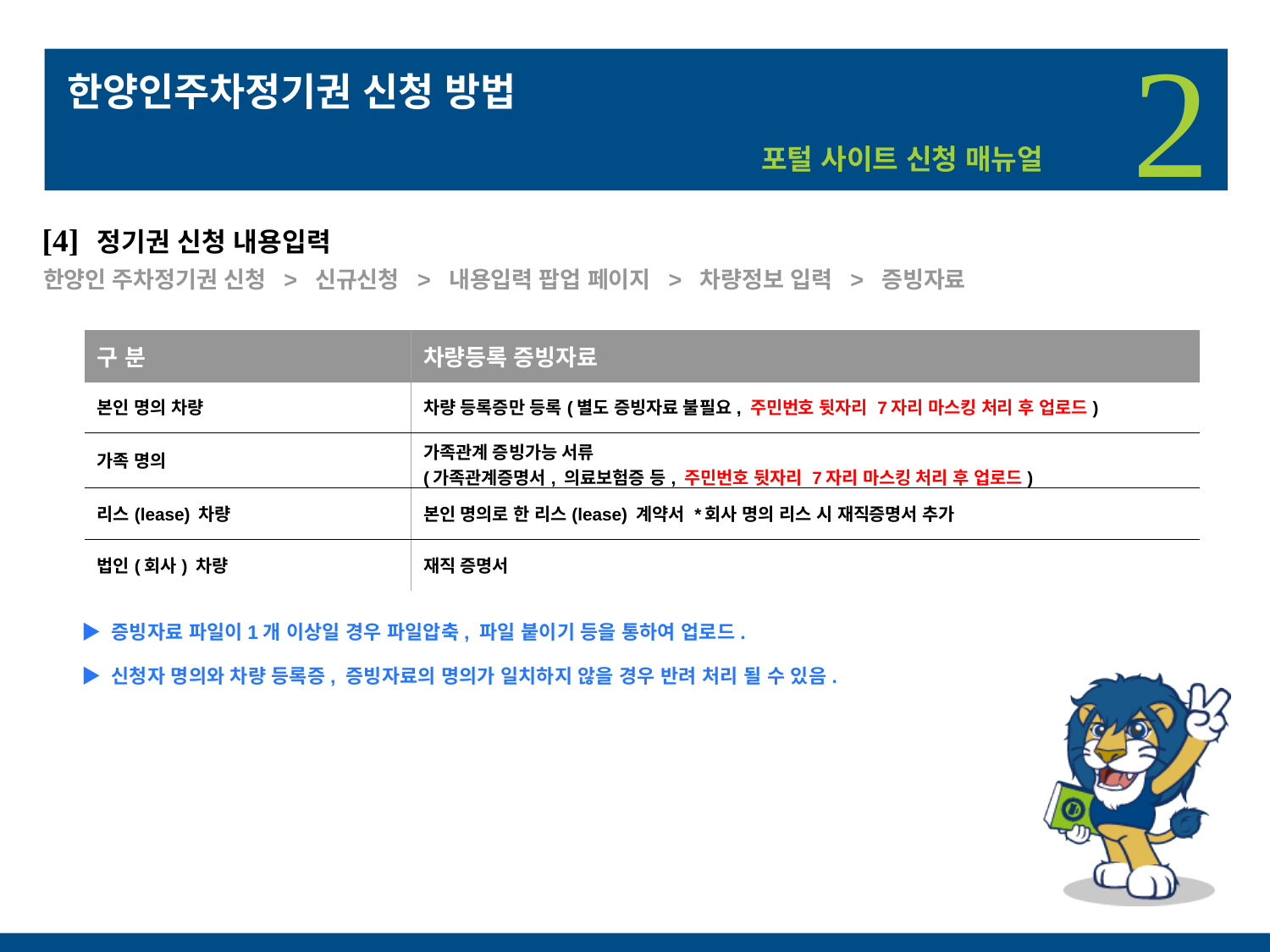

# 한양인주차정기권 신청 방법
2
포털 사이트 신청 매뉴얼
[4]  정기권 신청 내용입력
한양인 주차정기권 신청  >  신규신청  >  내용입력 팝업 페이지  >  차량정보 입력  >  증빙자료
| 구 분 | 차량등록 증빙자료 |
| --- | --- |
| 본인 명의 차량 | 차량 등록증만 등록(별도 증빙자료 불필요, 주민번호 뒷자리 7자리 마스킹 처리 후 업로드) |
| 가족 명의 | 가족관계 증빙가능 서류 (가족관계증명서, 의료보험증 등, 주민번호 뒷자리 7자리 마스킹 처리 후 업로드) |
| 리스(lease) 차량 | 본인 명의로 한 리스(lease) 계약서 \*회사 명의 리스 시 재직증명서 추가 |
| 법인(회사) 차량 | 재직 증명서 |
▶ 증빙자료 파일이1개 이상일 경우 파일압축, 파일 붙이기 등을 통하여 업로드.
▶ 신청자 명의와 차량 등록증, 증빙자료의 명의가 일치하지 않을 경우 반려 처리 될 수 있음.